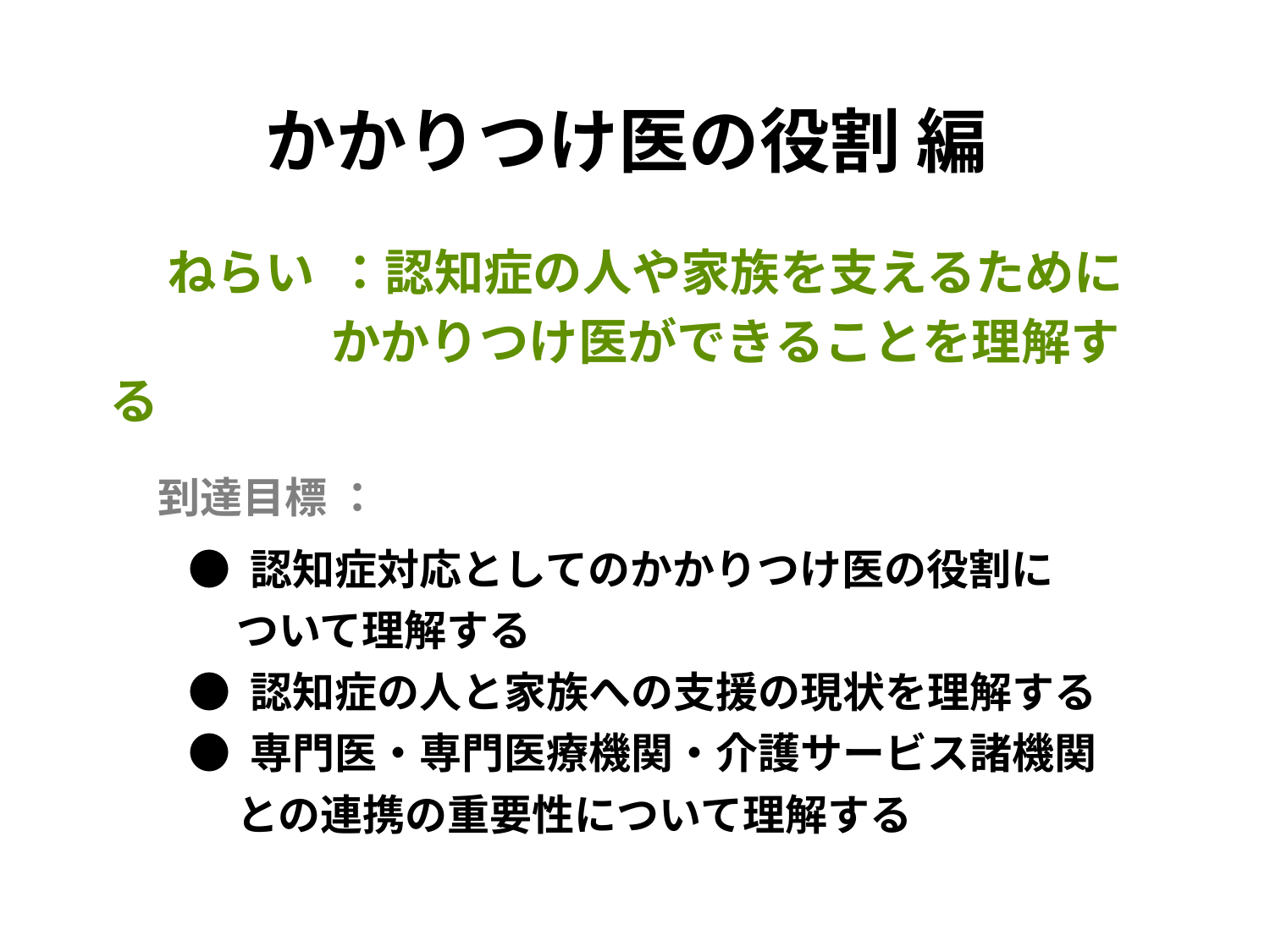

かかりつけ医の役割 編
    ねらい　：認知症の人や家族を支えるために
　　　          　        　　                 かかりつけ医ができることを理解する
     到達目標 ：
   ● 認知症対応としてのかかりつけ医の役割に
       ついて理解する
   ● 認知症の人と家族への支援の現状を理解する
   ● 専門医・専門医療機関・介護サービス諸機関
       との連携の重要性について理解する